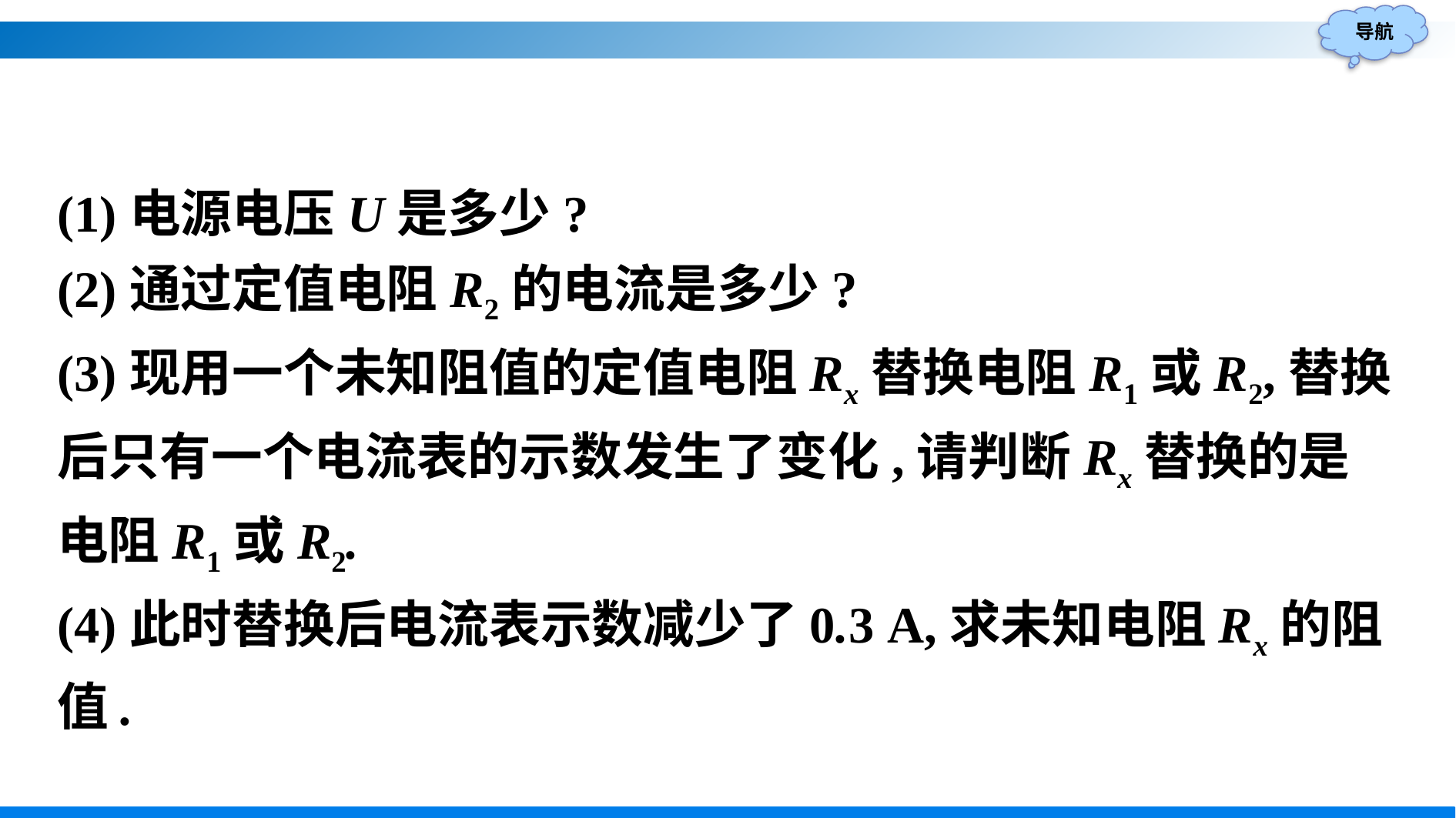

(1)电源电压U是多少?
(2)通过定值电阻R2的电流是多少?
(3)现用一个未知阻值的定值电阻Rx替换电阻R1或R2,替换后只有一个电流表的示数发生了变化,请判断Rx替换的是电阻R1或R2.
(4)此时替换后电流表示数减少了0.3 A,求未知电阻Rx的阻值.